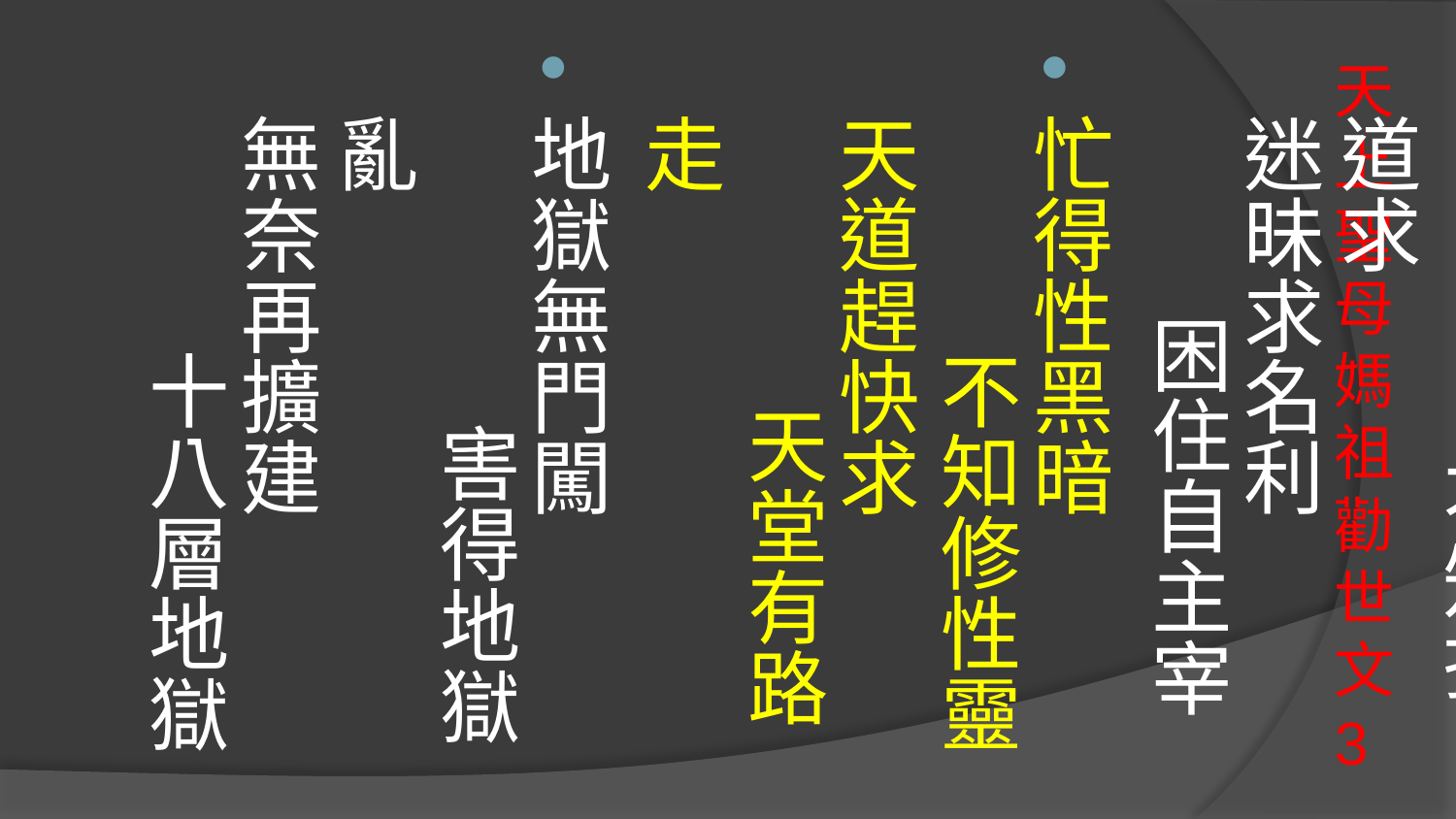

愚癡眾生民                                  不知把道求
迷昧求名利                          困住自主宰
忙得性黑暗                            不知修性靈
天道趕快求                               天堂有路走
地獄無門闖                                害得地獄亂
無奈再擴建                            十八層地獄
# 天上聖母媽祖勸世文3